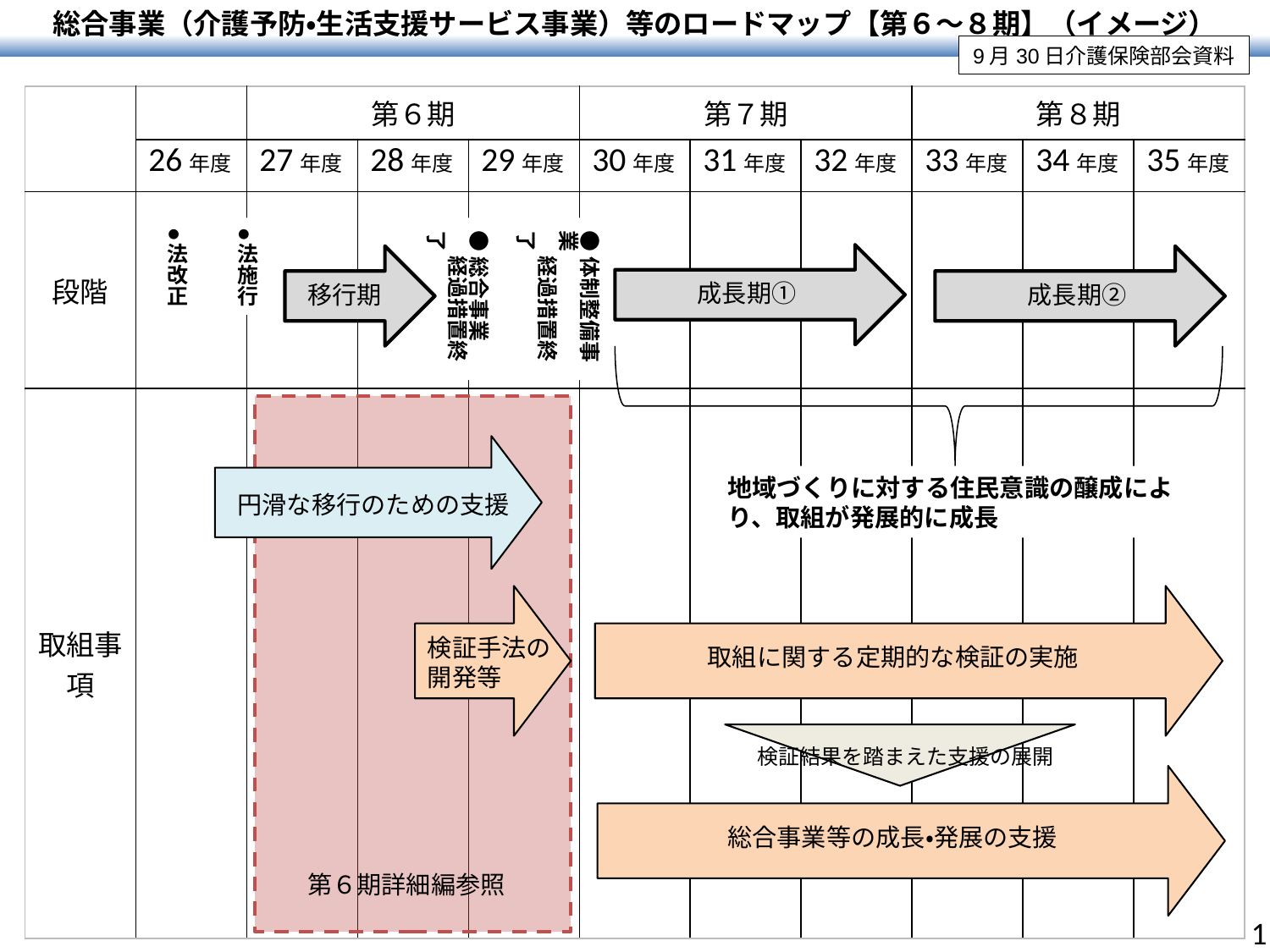

総合事業（介護予防・生活支援サービス事業）等のロードマップ【第６～８期】（イメージ）

9月30日介護保険部会資料
|  |  | 第６期 |  |  | 第７期 |  |  | 第８期 |  |  |
| --- | --- | --- | --- | --- | --- | --- | --- | --- | --- | --- |
|  | 26年度 | 27年度 | 28年度 | 29年度 | 30年度 | 31年度 | 32年度 | 33年度 | 34年度 | 35年度 |
| 段階 |  |  |  |  |  |  |  |  |  |  |
| 取組事項 |  |  |  |  |  |  |  |  |  |  |

●
法改正
●
法施行
●総合事業
　 経過措置終了
●体制整備事業
　 経過措置終了

成長期①
移行期
成長期②

地域づくりに対する住民意識の醸成により、取組が発展的に成長
円滑な移行のための支援

検証手法の
開発等
取組に関する定期的な検証の実施

検証結果を踏まえた支援の展開

総合事業等の成長・発展の支援
第６期詳細編参照
1